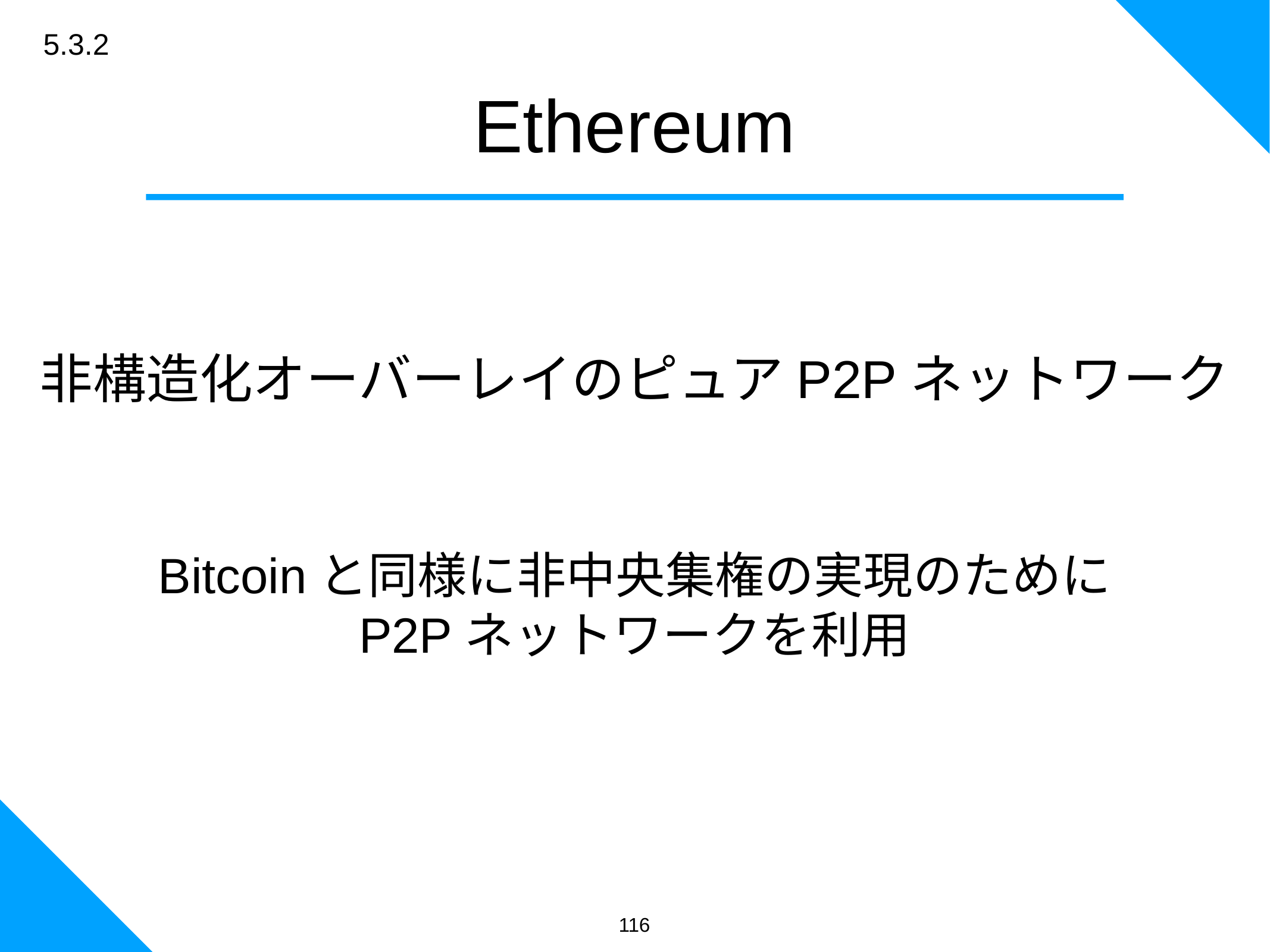

5.3.2
Ethereum
非構造化オーバーレイのピュアP2Pネットワーク
Bitcoinと同様に非中央集権の実現のために
P2Pネットワークを利用
116